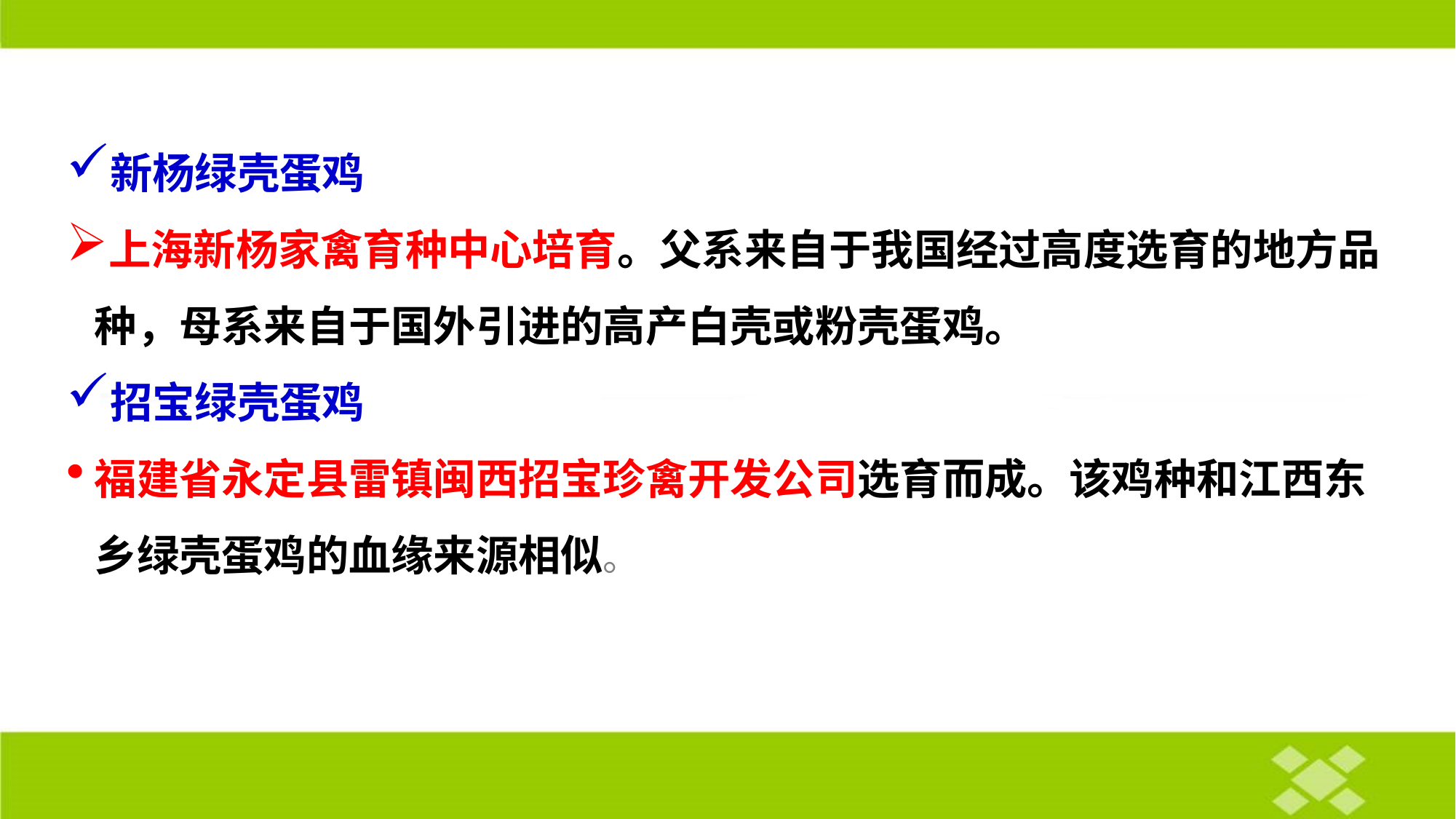

新杨绿壳蛋鸡
上海新杨家禽育种中心培育。父系来自于我国经过高度选育的地方品种，母系来自于国外引进的高产白壳或粉壳蛋鸡。
招宝绿壳蛋鸡
福建省永定县雷镇闽西招宝珍禽开发公司选育而成。该鸡种和江西东乡绿壳蛋鸡的血缘来源相似。